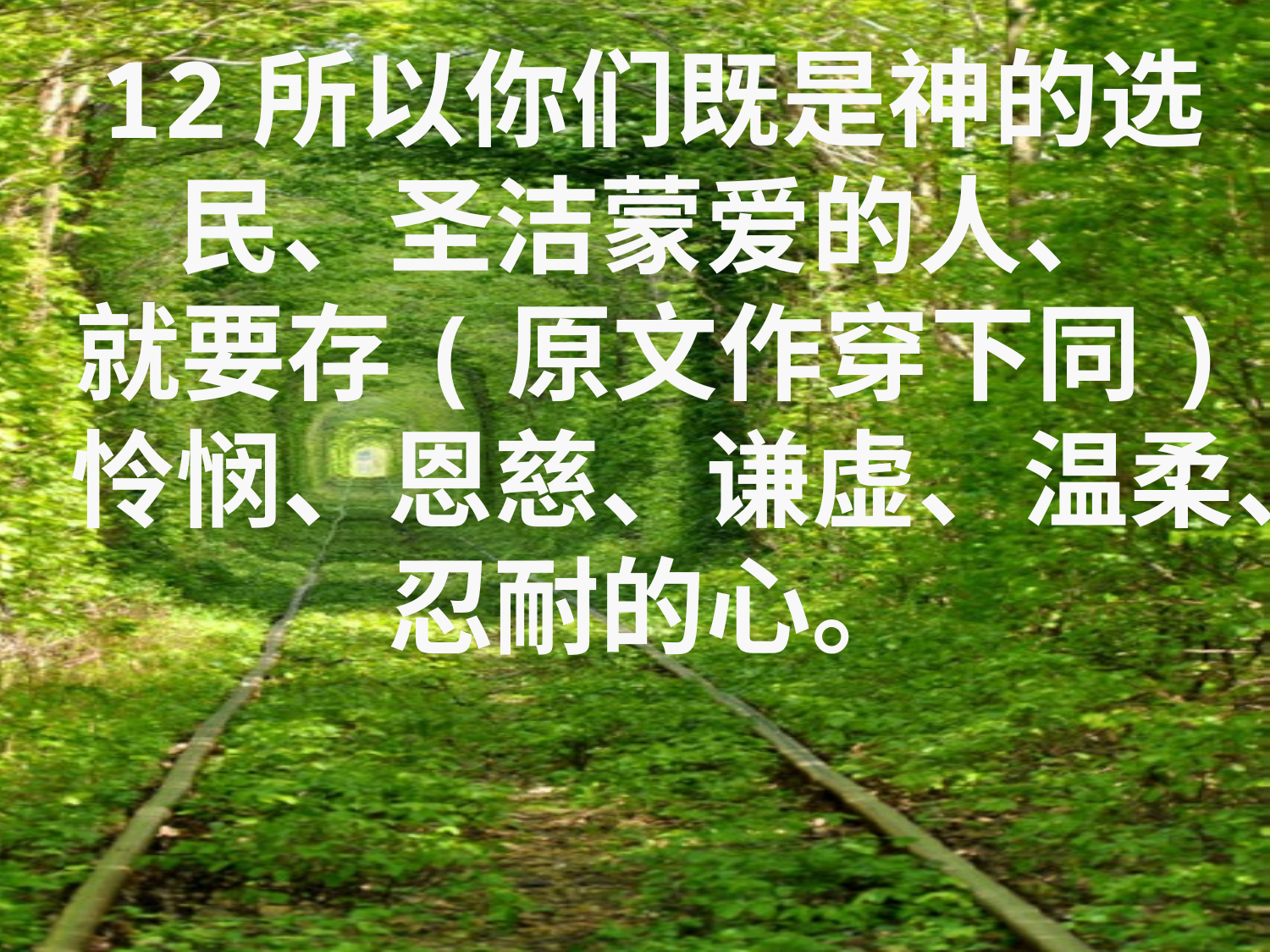

12所以你们既是神的选民、圣洁蒙爱的人、
就要存(原文作穿下同)
怜悯、恩慈、谦虚、温柔、忍耐的心。